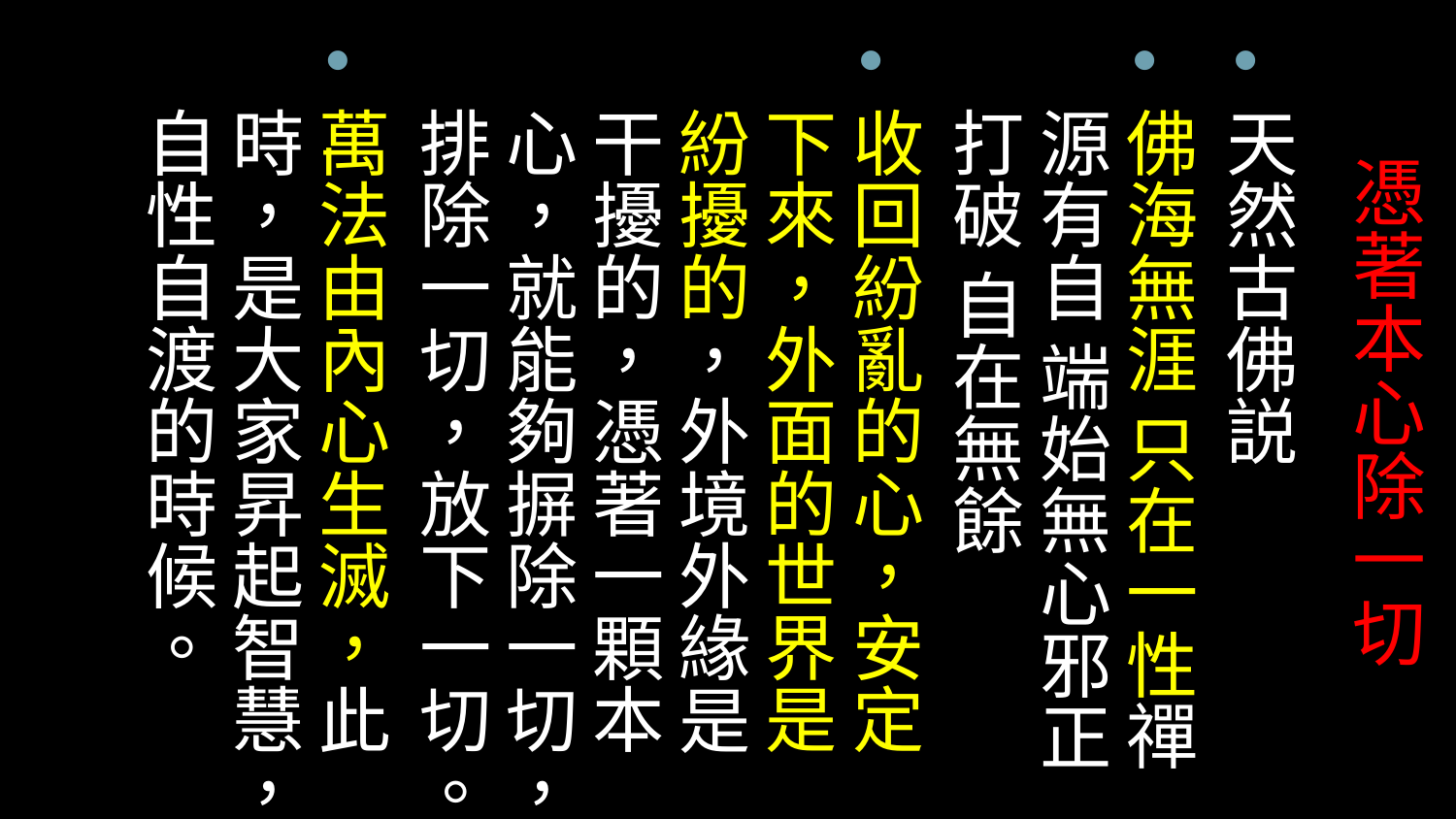

# 憑著本心除一切
天然古佛説
佛海無涯 只在一性禪源有自 端始無心邪正打破 自在無餘
收回紛亂的心，安定下來，外面的世界是紛擾的，外境外緣是干擾的，憑著一顆本心，就能夠摒除一切，排除一切，放下一切。
萬法由內心生滅，此時，是大家昇起智慧，自性自渡的時候。